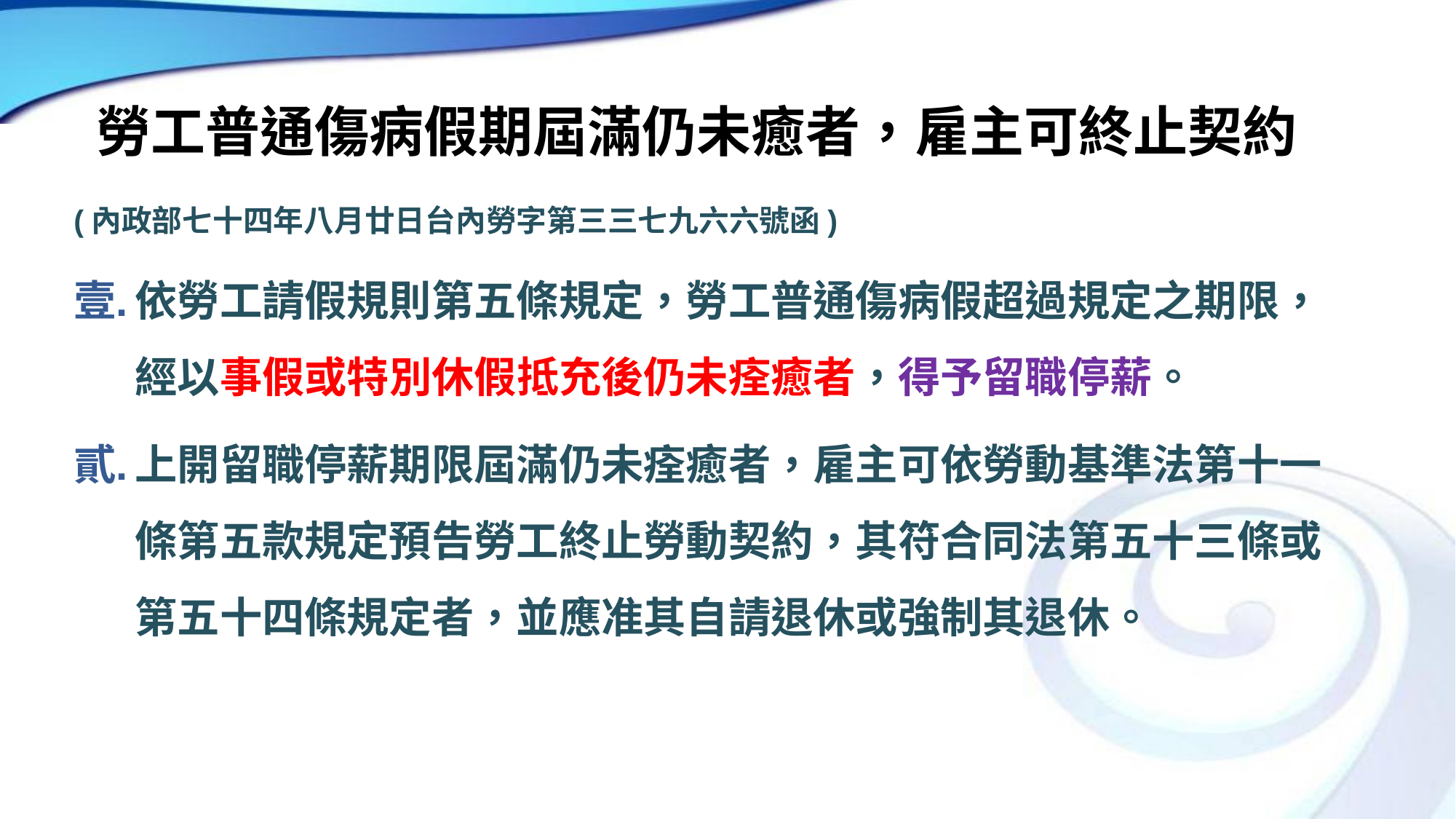

# 勞工普通傷病假期屆滿仍未癒者，雇主可終止契約
(內政部七十四年八月廿日台內勞字第三三七九六六號函)
依勞工請假規則第五條規定，勞工普通傷病假超過規定之期限，經以事假或特別休假抵充後仍未痊癒者，得予留職停薪。
上開留職停薪期限屆滿仍未痊癒者，雇主可依勞動基準法第十一條第五款規定預告勞工終止勞動契約，其符合同法第五十三條或第五十四條規定者，並應准其自請退休或強制其退休。